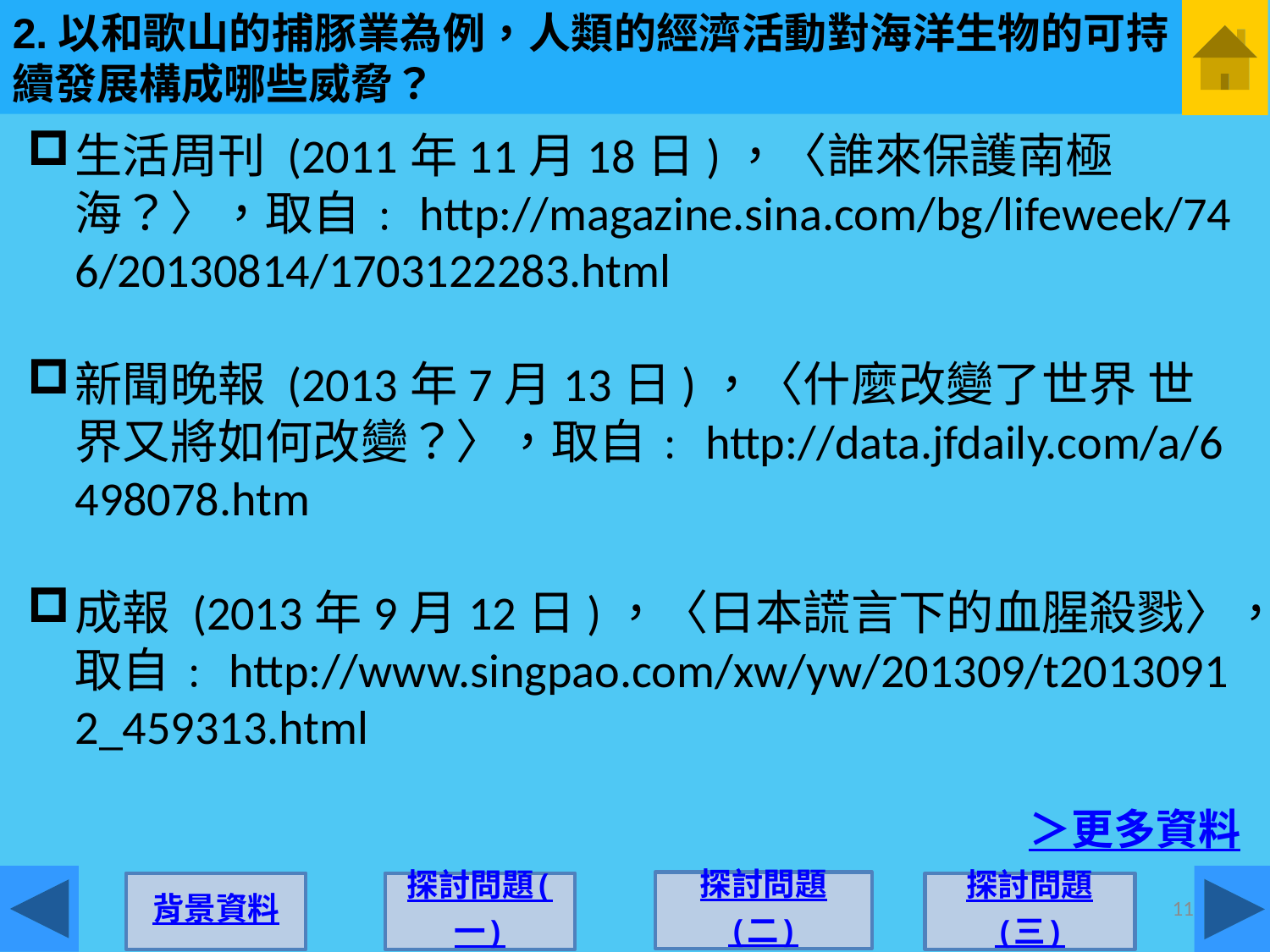

2.以和歌山的捕豚業為例，人類的經濟活動對海洋生物的可持續發展構成哪些威脅？

生活周刊 (2011年11月18日)，〈誰來保護南極海？〉，取自﹕http://magazine.sina.com/bg/lifeweek/746/20130814/1703122283.html

新聞晚報 (2013年7月13日)，〈什麼改變了世界 世界又將如何改變？〉，取自﹕http://data.jfdaily.com/a/6498078.htm

成報 (2013年9月12日)，〈日本謊言下的血腥殺戮〉，取自﹕http://www.singpao.com/xw/yw/201309/t20130912_459313.html

＞更多資料

探討問題
(二)
探討問題(一)
背景資料
探討問題
(三)
11